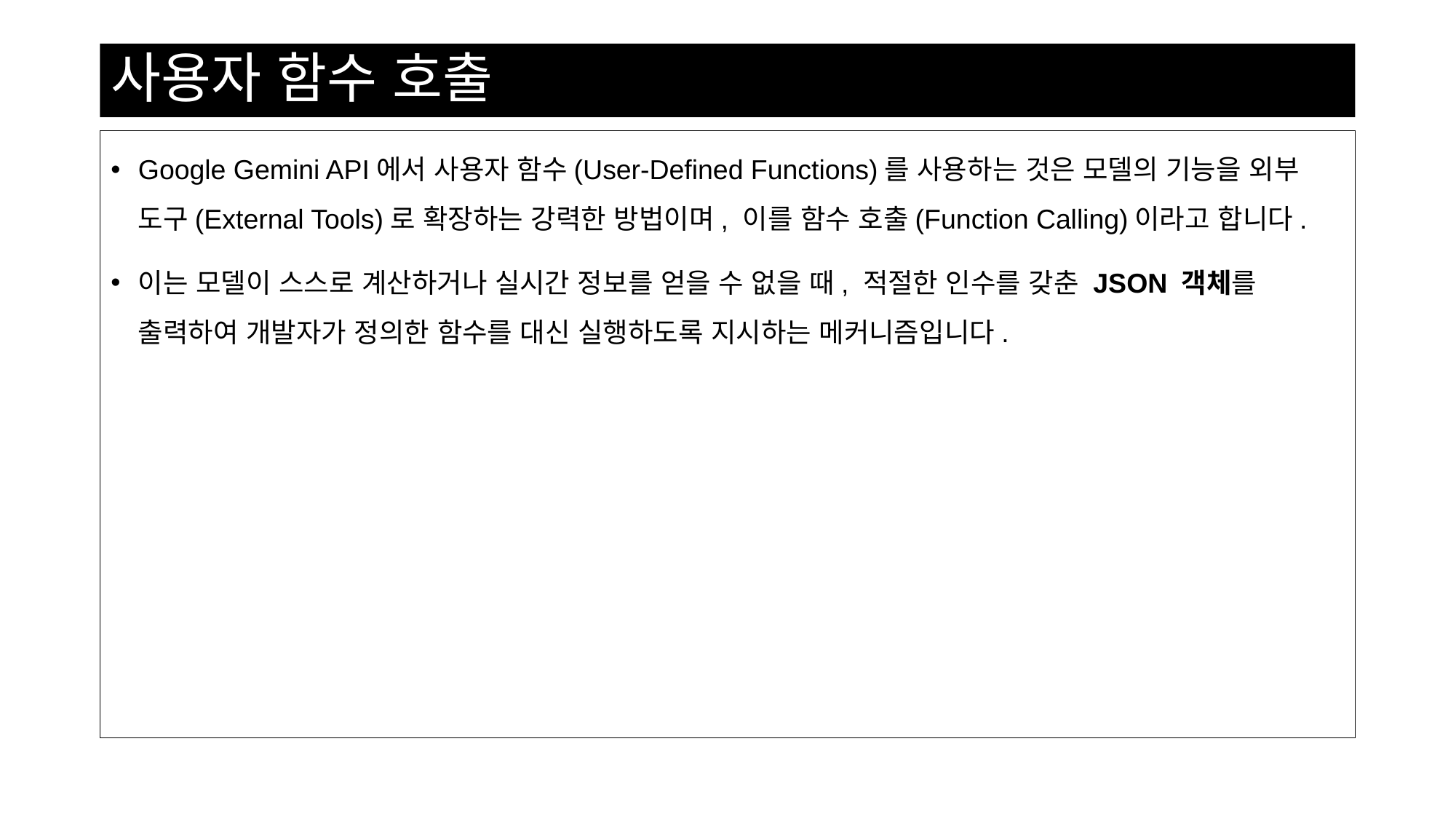

# 사용자 함수 호출
Google Gemini API에서 사용자 함수(User-Defined Functions)를 사용하는 것은 모델의 기능을 외부 도구(External Tools)로 확장하는 강력한 방법이며, 이를 함수 호출(Function Calling)이라고 합니다.
이는 모델이 스스로 계산하거나 실시간 정보를 얻을 수 없을 때, 적절한 인수를 갖춘 JSON 객체를 출력하여 개발자가 정의한 함수를 대신 실행하도록 지시하는 메커니즘입니다.